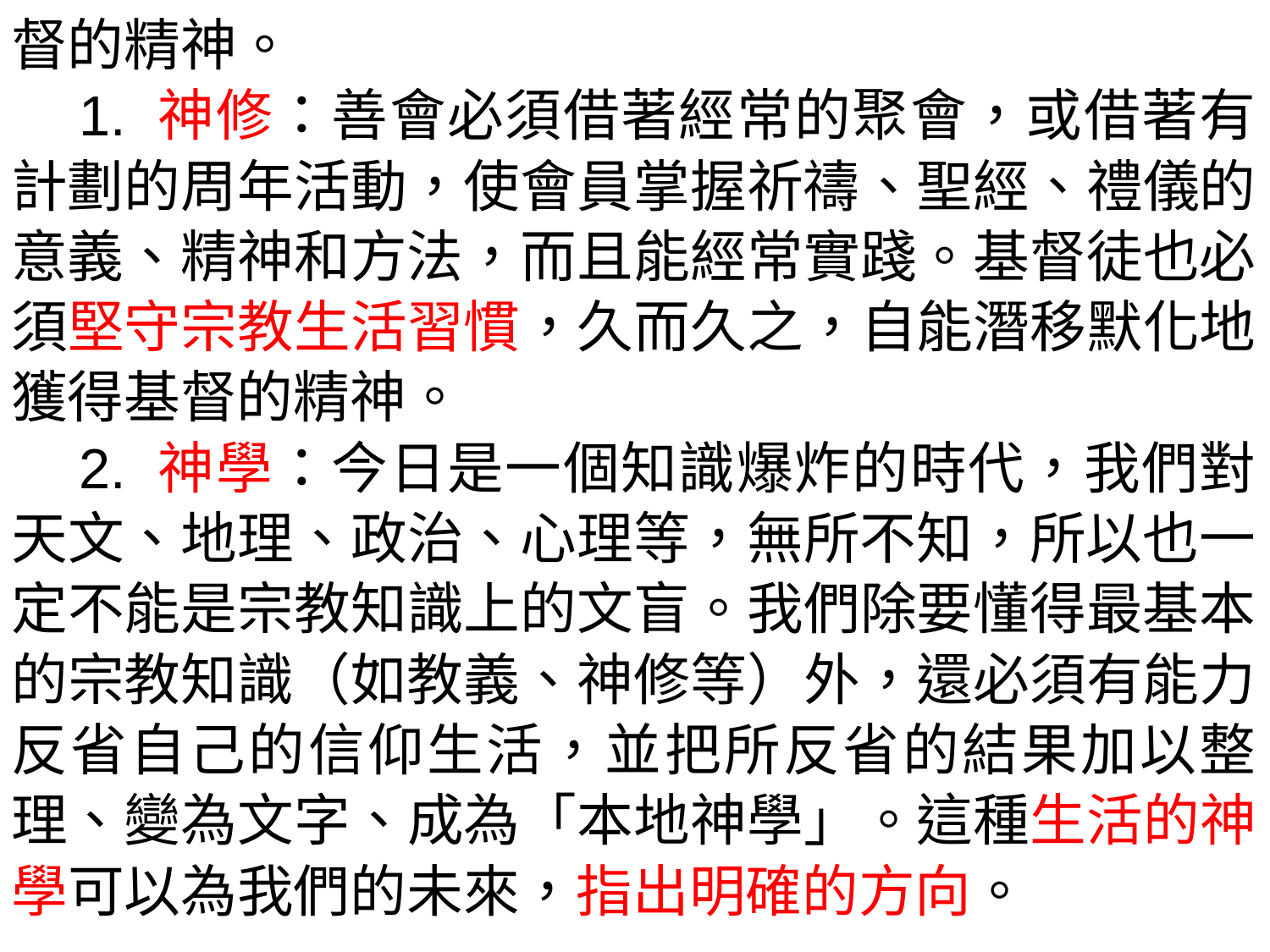

督的精神。
    1. 神修：善會必須借著經常的聚會，或借著有計劃的周年活動，使會員掌握祈禱、聖經、禮儀的意義、精神和方法，而且能經常實踐。基督徒也必須堅守宗教生活習慣，久而久之，自能潛移默化地獲得基督的精神。
    2. 神學：今日是一個知識爆炸的時代，我們對天文、地理、政治、心理等，無所不知，所以也一定不能是宗教知識上的文盲。我們除要懂得最基本的宗教知識（如教義、神修等）外，還必須有能力反省自己的信仰生活，並把所反省的結果加以整理、變為文字、成為「本地神學」。這種生活的神學可以為我們的未來，指出明確的方向。